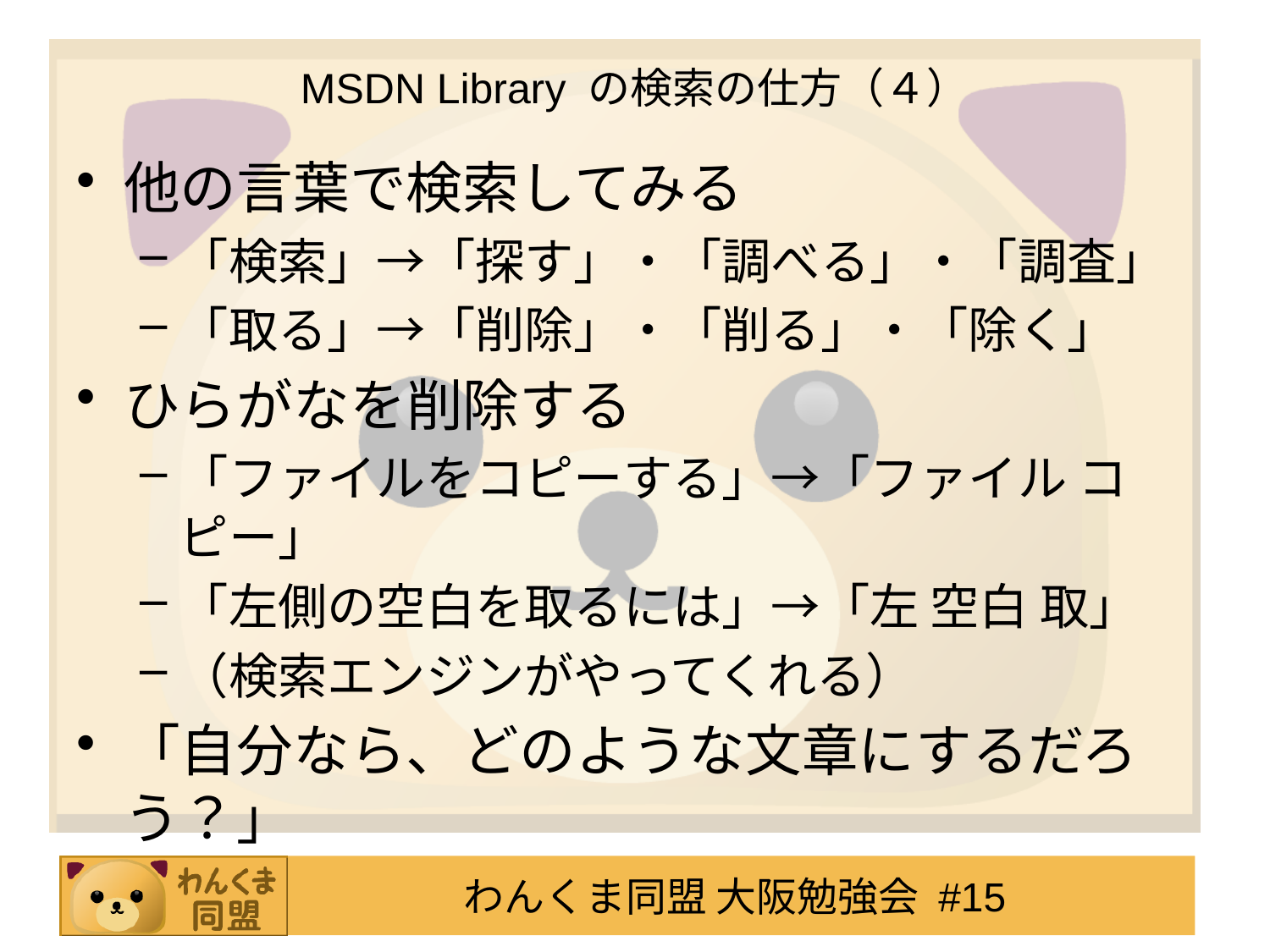

# MSDN Library の検索の仕方（４）
他の言葉で検索してみる
「検索」→「探す」・「調べる」・「調査」
「取る」→「削除」・「削る」・「除く」
ひらがなを削除する
「ファイルをコピーする」→「ファイル コピー」
「左側の空白を取るには」→「左 空白 取」
（検索エンジンがやってくれる）
「自分なら、どのような文章にするだろう？」